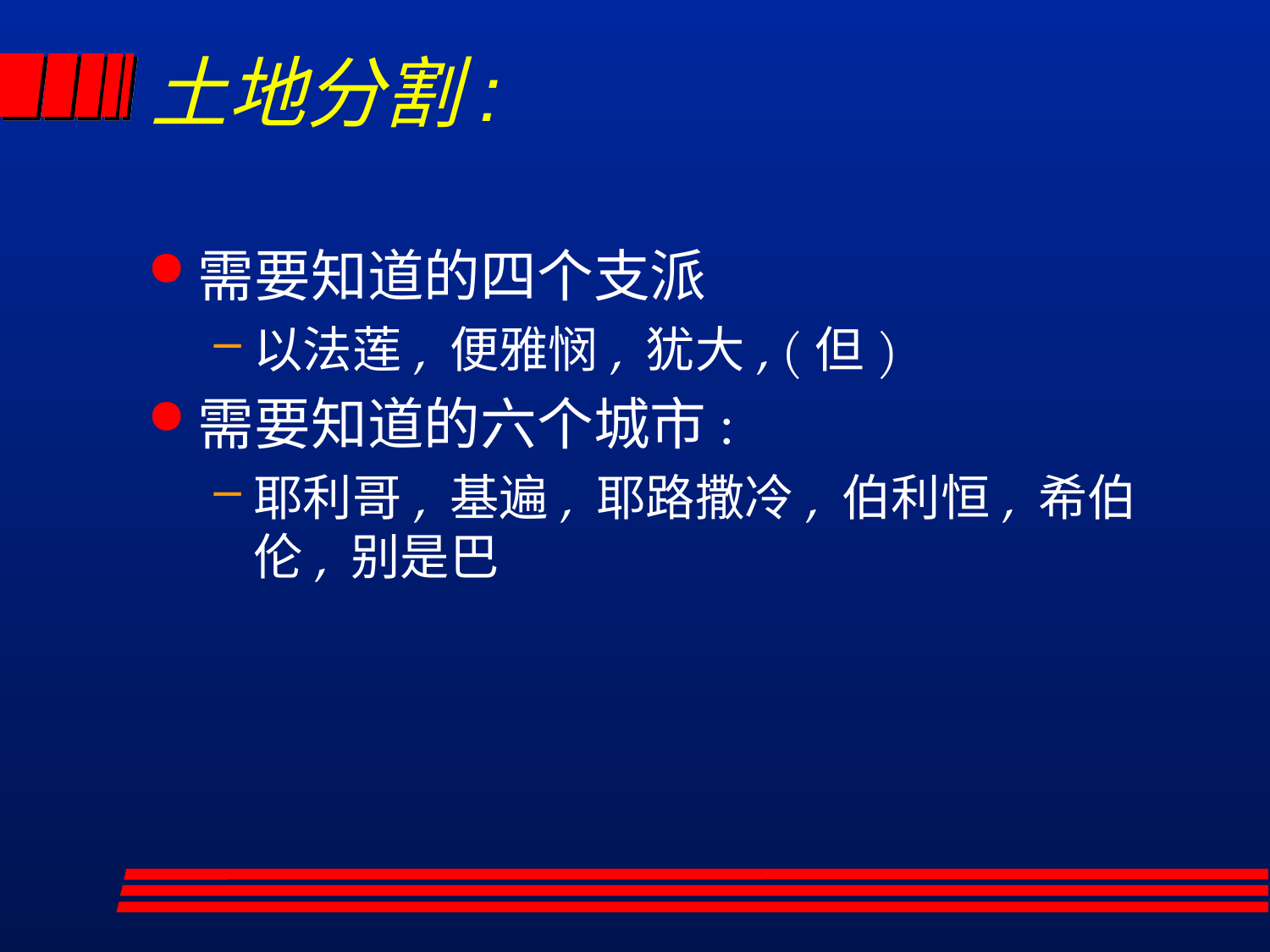

# 土地分割:
需要知道的四个支派
以法莲, 便雅悯, 犹大, (但)
需要知道的六个城市:
耶利哥, 基遍, 耶路撒冷, 伯利恒, 希伯伦, 别是巴